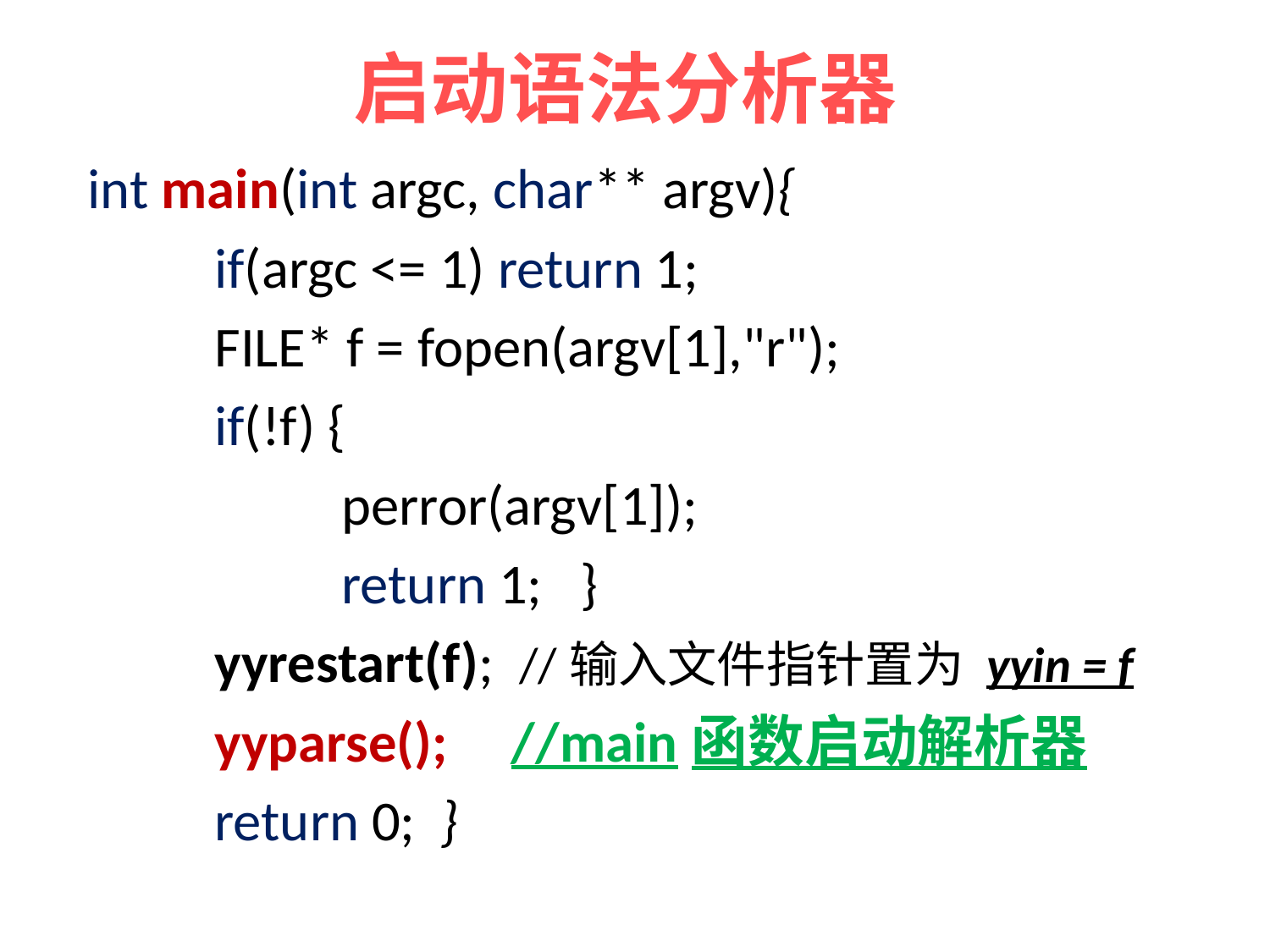

# 启动语法分析器
int main(int argc, char** argv){
  	if(argc <= 1) return 1;
  	FILE* f = fopen(argv[1],"r");
  	if(!f) {
		perror(argv[1]);
		return 1;   }
  	yyrestart(f);  //输入文件指针置为 yyin = f
  	yyparse();     //main函数启动解析器
  	return 0;  }